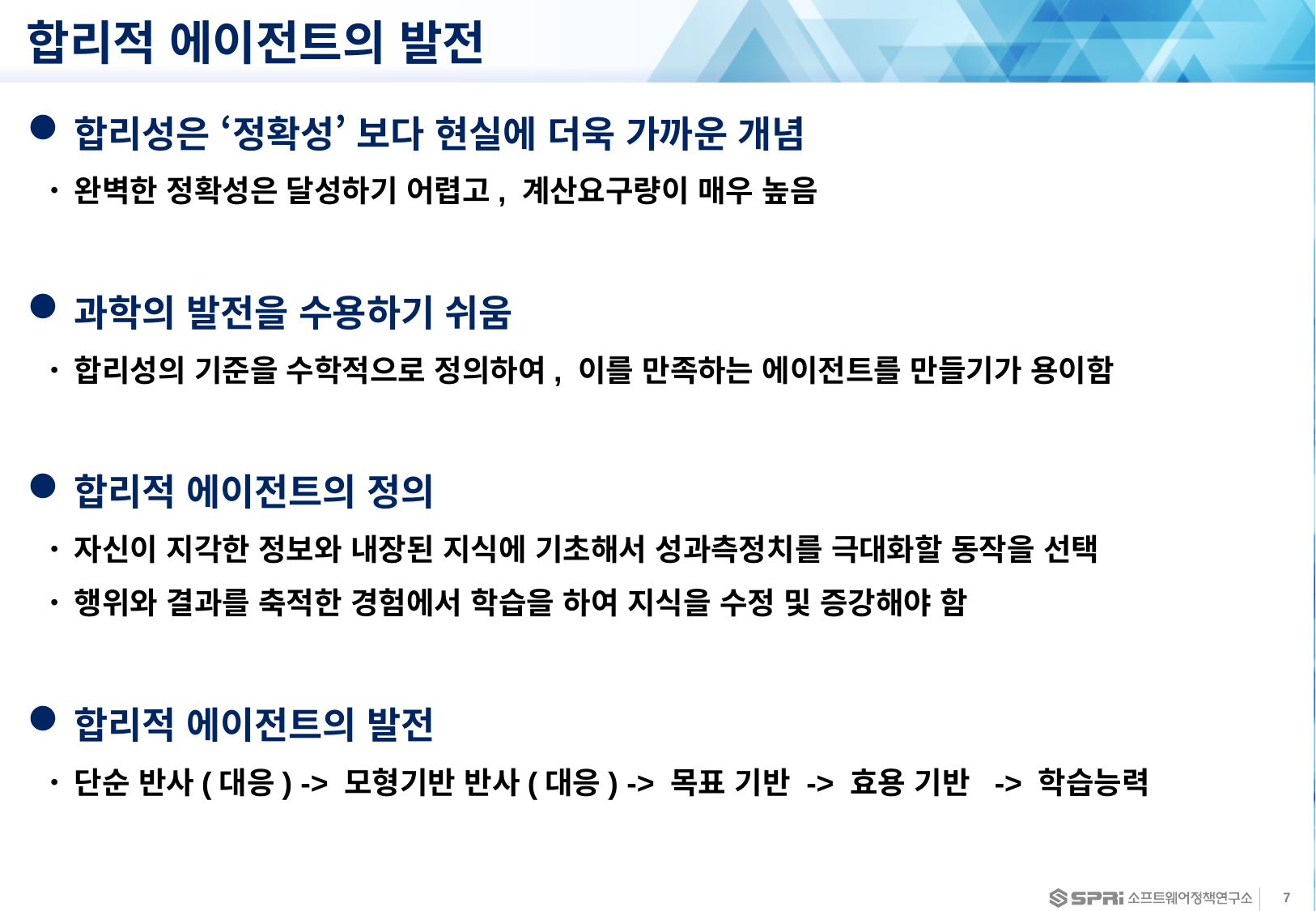

# 합리적 에이전트의 발전
합리성은 ‘정확성’ 보다 현실에 더욱 가까운 개념
완벽한 정확성은 달성하기 어렵고, 계산요구량이 매우 높음

과학의 발전을 수용하기 쉬움
합리성의 기준을 수학적으로 정의하여, 이를 만족하는 에이전트를 만들기가 용이함

합리적 에이전트의 정의
자신이 지각한 정보와 내장된 지식에 기초해서 성과측정치를 극대화할 동작을 선택
행위와 결과를 축적한 경험에서 학습을 하여 지식을 수정 및 증강해야 함

합리적 에이전트의 발전
단순 반사(대응) -> 모형기반 반사(대응) -> 목표 기반 -> 효용 기반  -> 학습능력